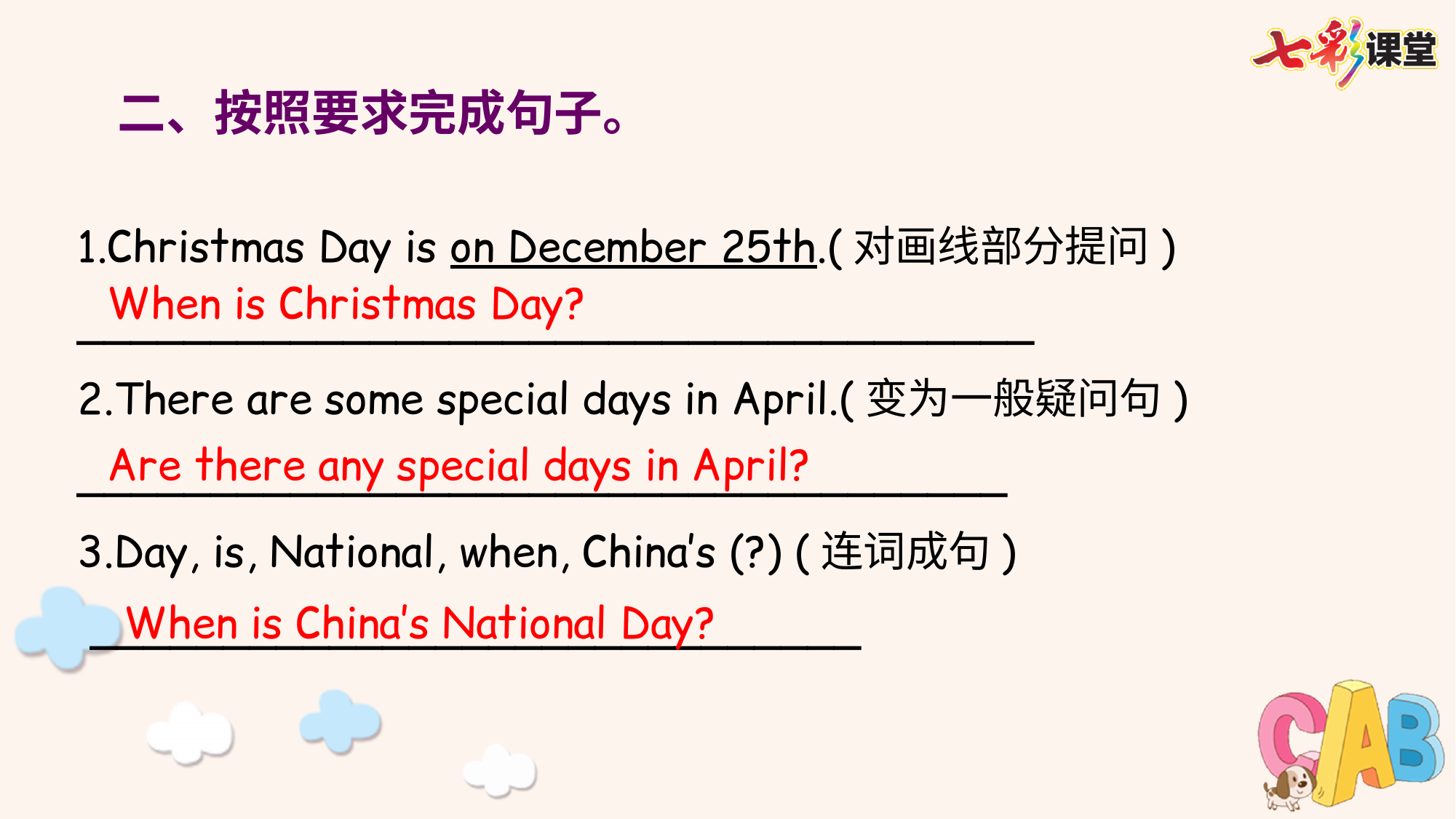

二、按照要求完成句子。
1.Christmas Day is on December 25th.(对画线部分提问)
____________________________________
2.There are some special days in April.(变为一般疑问句)
___________________________________
3.Day, is, National, when, China’s (?) (连词成句)
 _____________________________
When is Christmas Day?
Are there any special days in April?
When is China’s National Day?